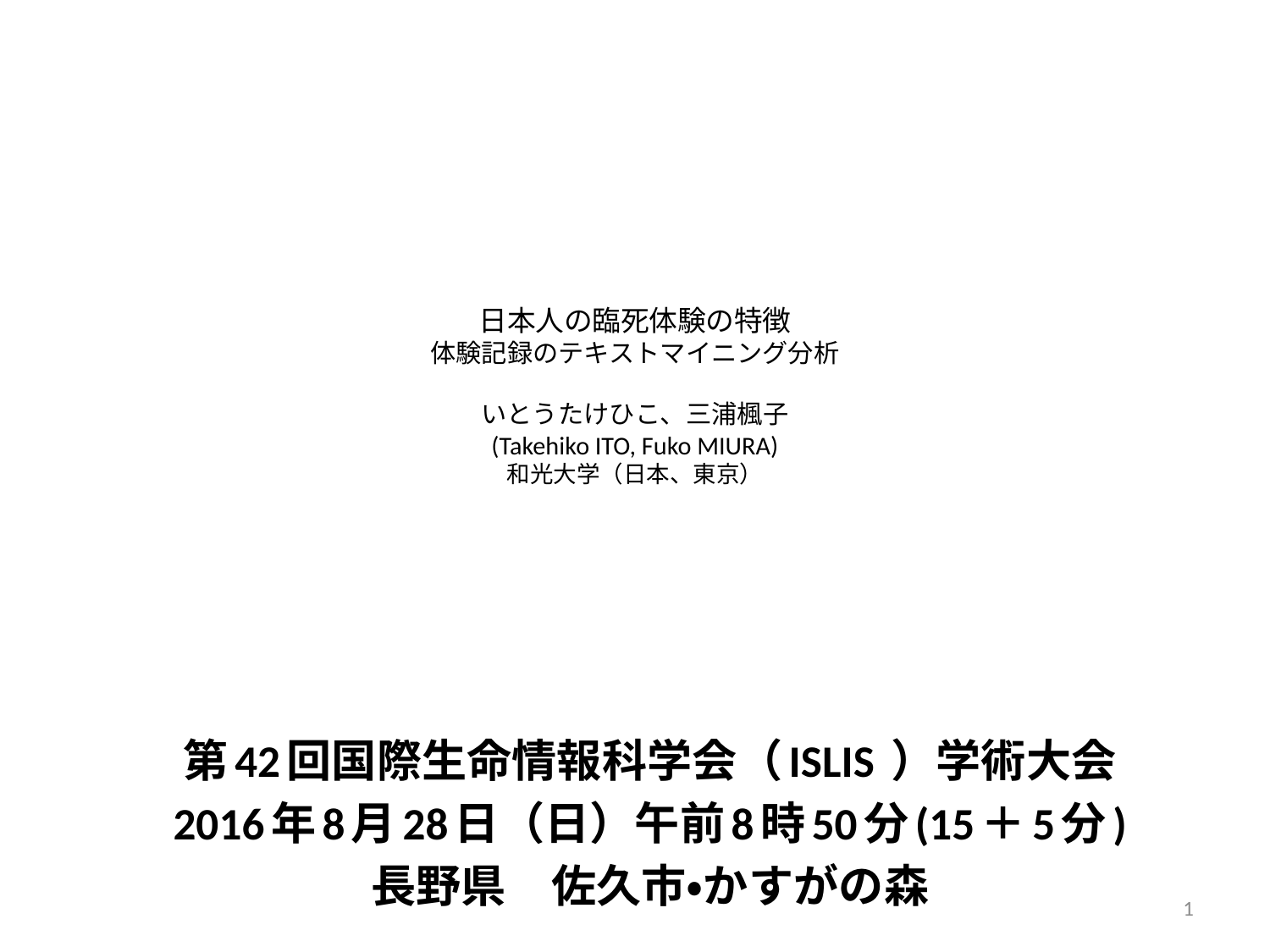

# 日本人の臨死体験の特徴 体験記録のテキストマイニング分析 いとうたけひこ、三浦楓子 (Takehiko ITO, Fuko MIURA) 和光大学（日本、東京）

第42回国際生命情報科学会（ISLIS ）学術大会
2016年8月28日（日）午前8時50分(15＋5分)
長野県　佐久市・かすがの森
1